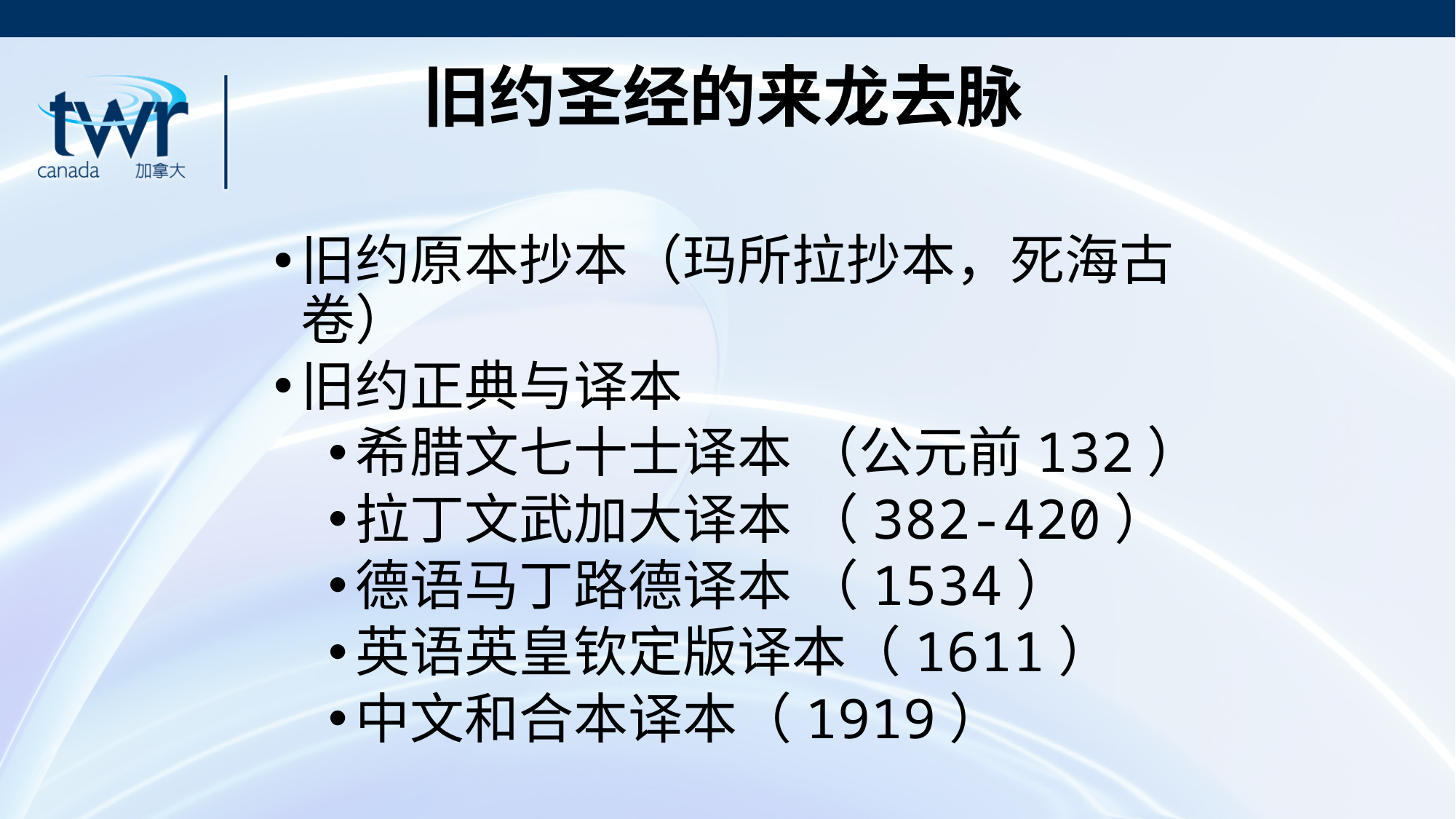

# 旧约圣经的来龙去脉
旧约原本抄本（玛所拉抄本，死海古卷）
旧约正典与译本
希腊文七十士译本 （公元前132）
拉丁文武加大译本 （382-420）
德语马丁路德译本 （1534）
英语英皇钦定版译本（1611）
中文和合本译本（1919）